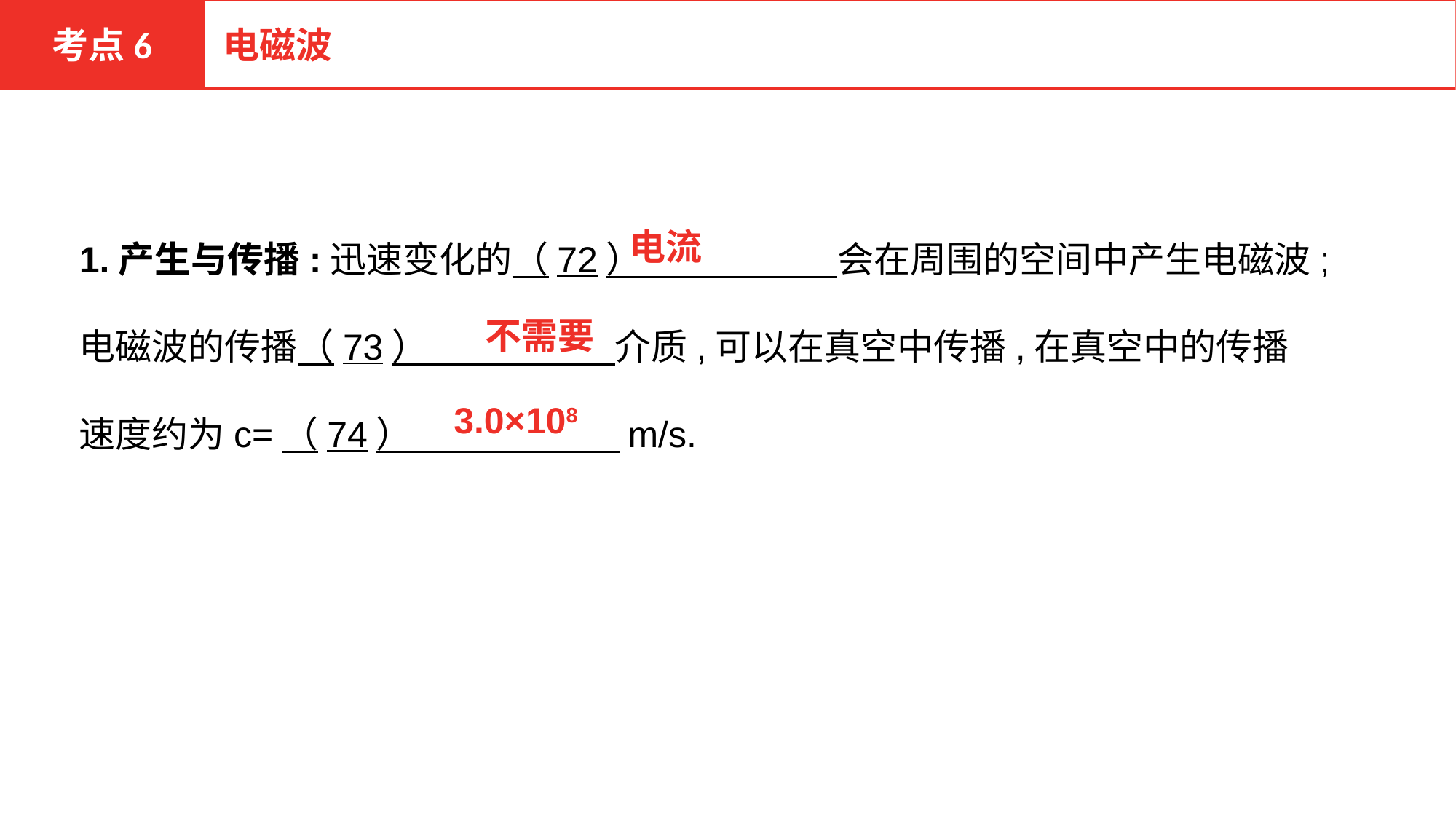

考点6
电磁波
1.产生与传播:迅速变化的（72）　　　      　会在周围的空间中产生电磁波;电磁波的传播（73）　　     　　介质,可以在真空中传播,在真空中的传播速度约为c=（74）　　   　　　m/s.
电流
不需要
3.0×108